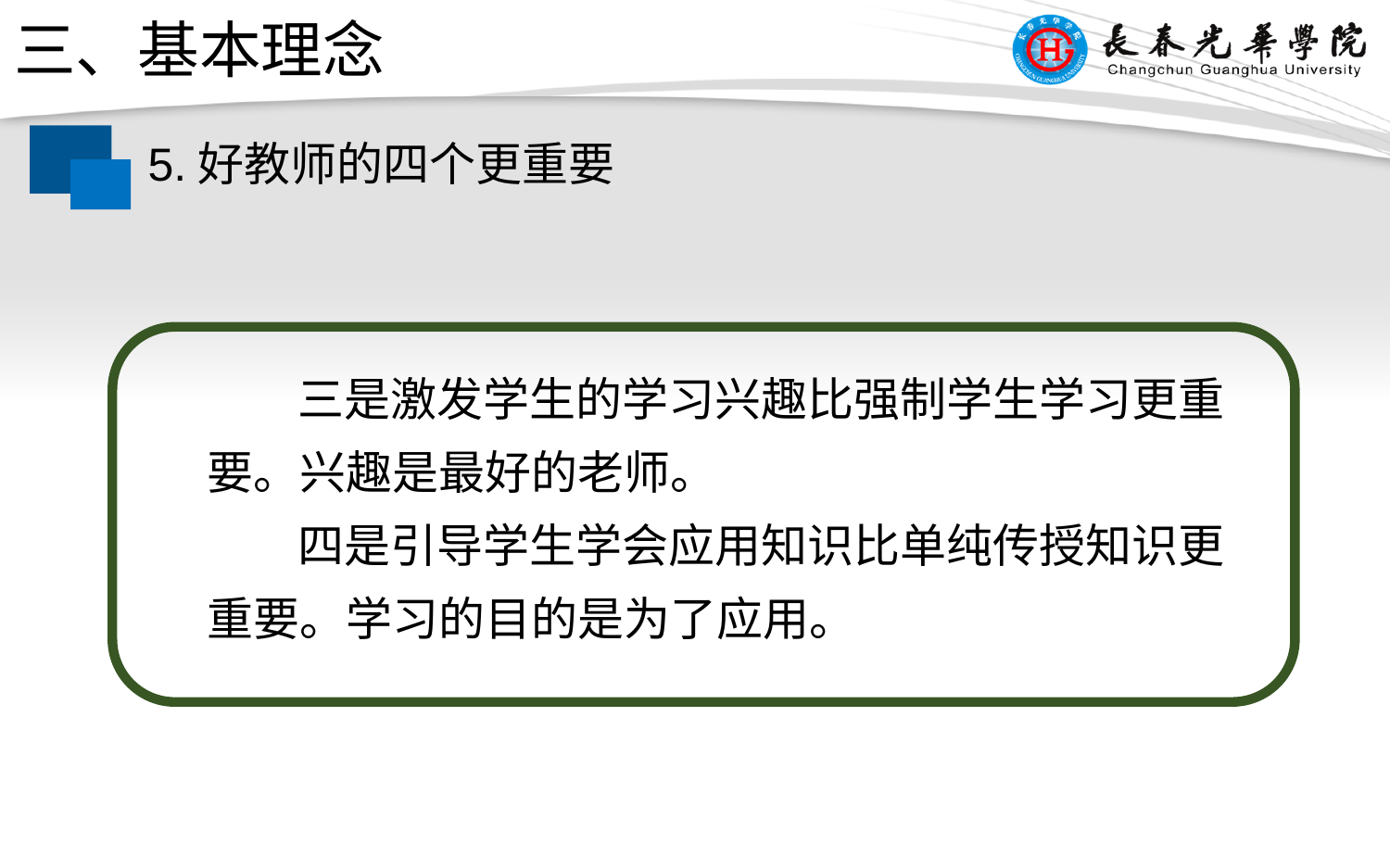

三、基本理念

5.好教师的四个更重要

 三是激发学生的学习兴趣比强制学生学习更重要。兴趣是最好的老师。
 四是引导学生学会应用知识比单纯传授知识更重要。学习的目的是为了应用。